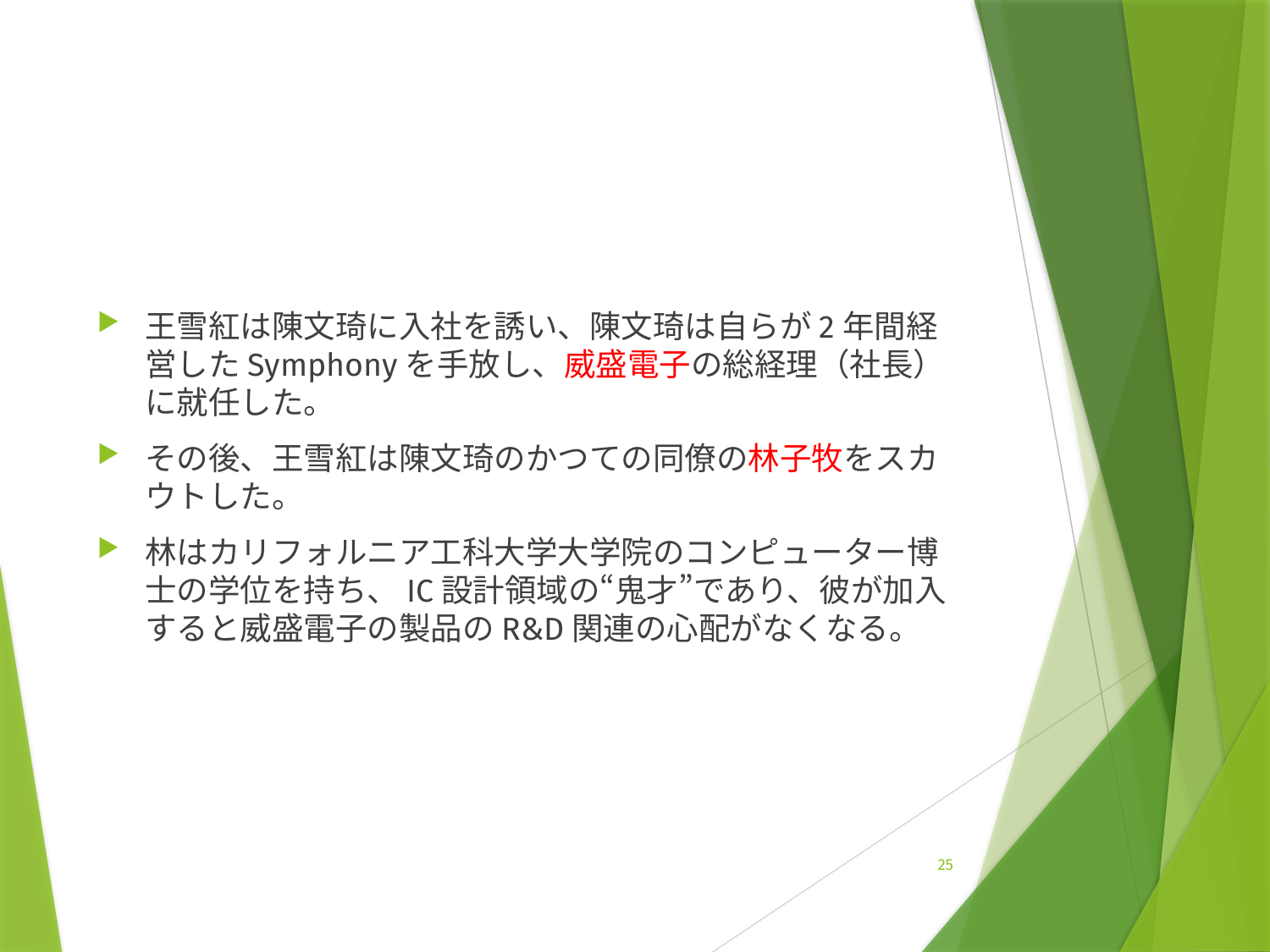

#
王雪紅は陳文琦に入社を誘い、陳文琦は自らが2年間経営したSymphonyを手放し、威盛電子の総経理（社長）に就任した。
その後、王雪紅は陳文琦のかつての同僚の林子牧をスカウトした。
林はカリフォルニア工科大学大学院のコンピューター博士の学位を持ち、IC設計領域の“鬼才”であり、彼が加入すると威盛電子の製品のR&D関連の心配がなくなる。

25